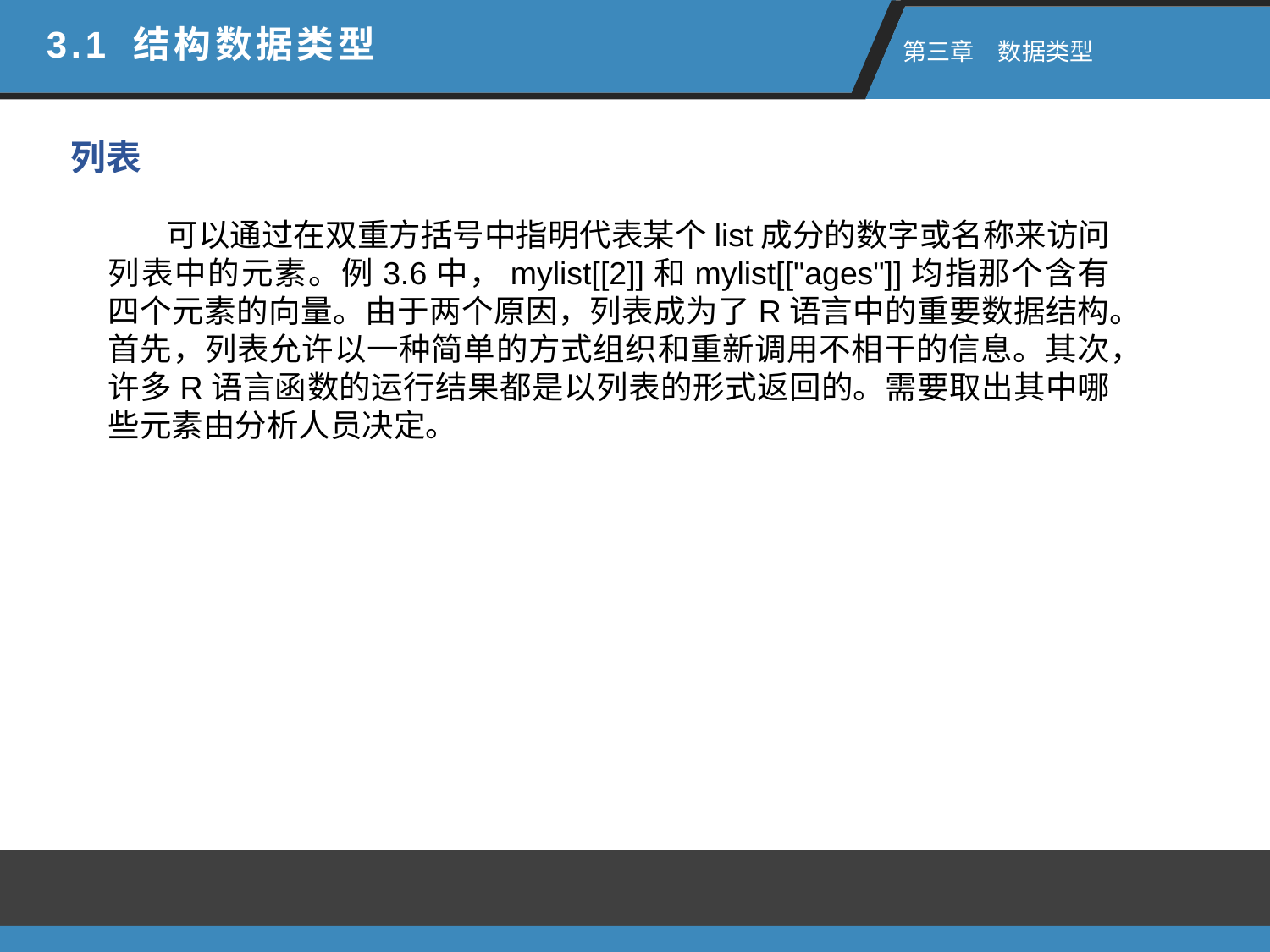

3.1 结构数据类型
  第三章　数据类型
列表
       可以通过在双重方括号中指明代表某个list成分的数字或名称来访问列表中的元素。例3.6中，mylist[[2]]和mylist[["ages"]]均指那个含有四个元素的向量。由于两个原因，列表成为了R语言中的重要数据结构。首先，列表允许以一种简单的方式组织和重新调用不相干的信息。其次，许多R语言函数的运行结果都是以列表的形式返回的。需要取出其中哪些元素由分析人员决定。